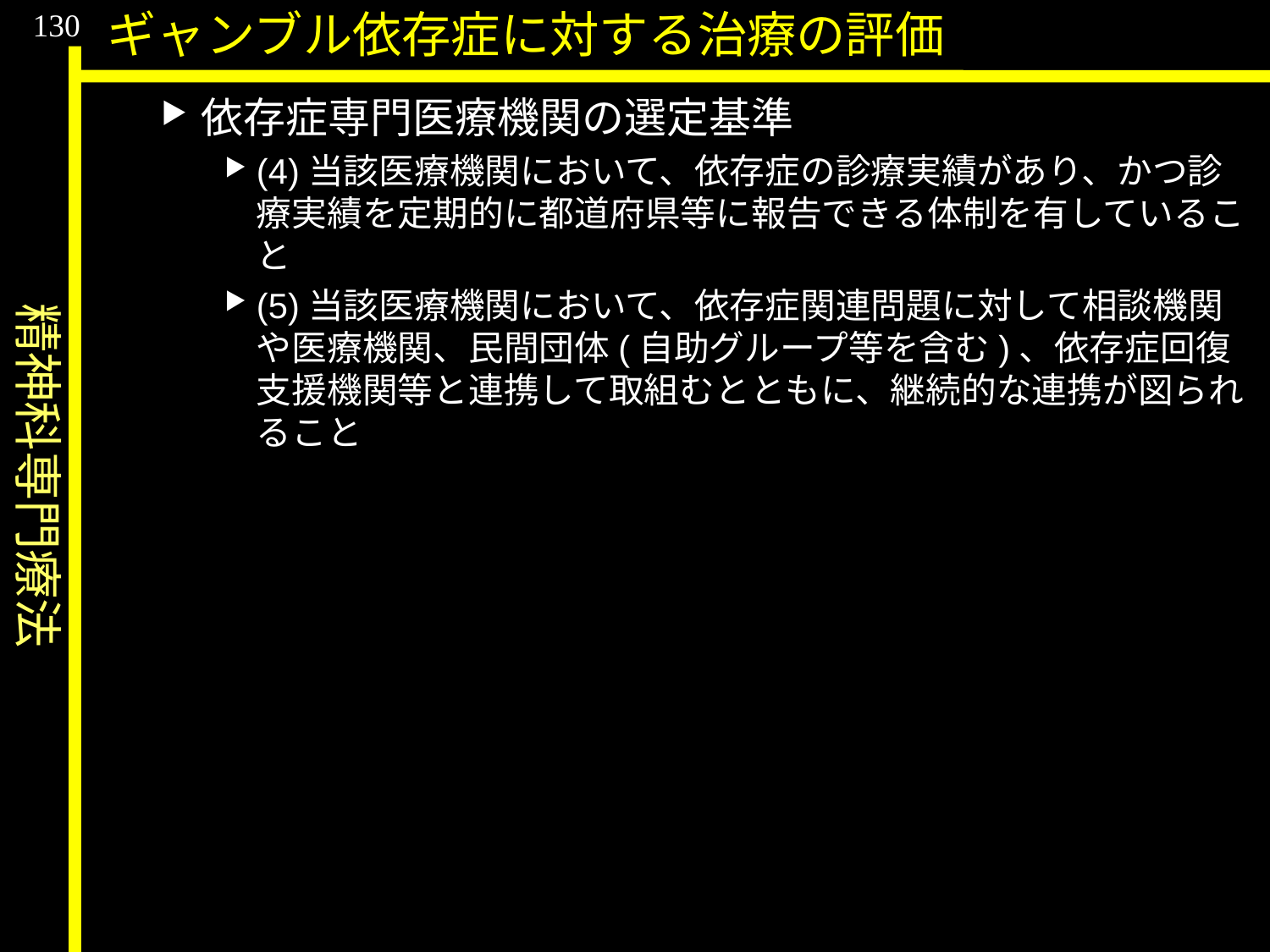

精神科専門療法
130
ギャンブル依存症に対する治療の評価

依存症専門医療機関の選定基準
(4)当該医療機関において、依存症の診療実績があり、かつ診療実績を定期的に都道府県等に報告できる体制を有していること
(5)当該医療機関において、依存症関連問題に対して相談機関や医療機関、民間団体(自助グループ等を含む)、依存症回復支援機関等と連携して取組むとともに、継続的な連携が図られること